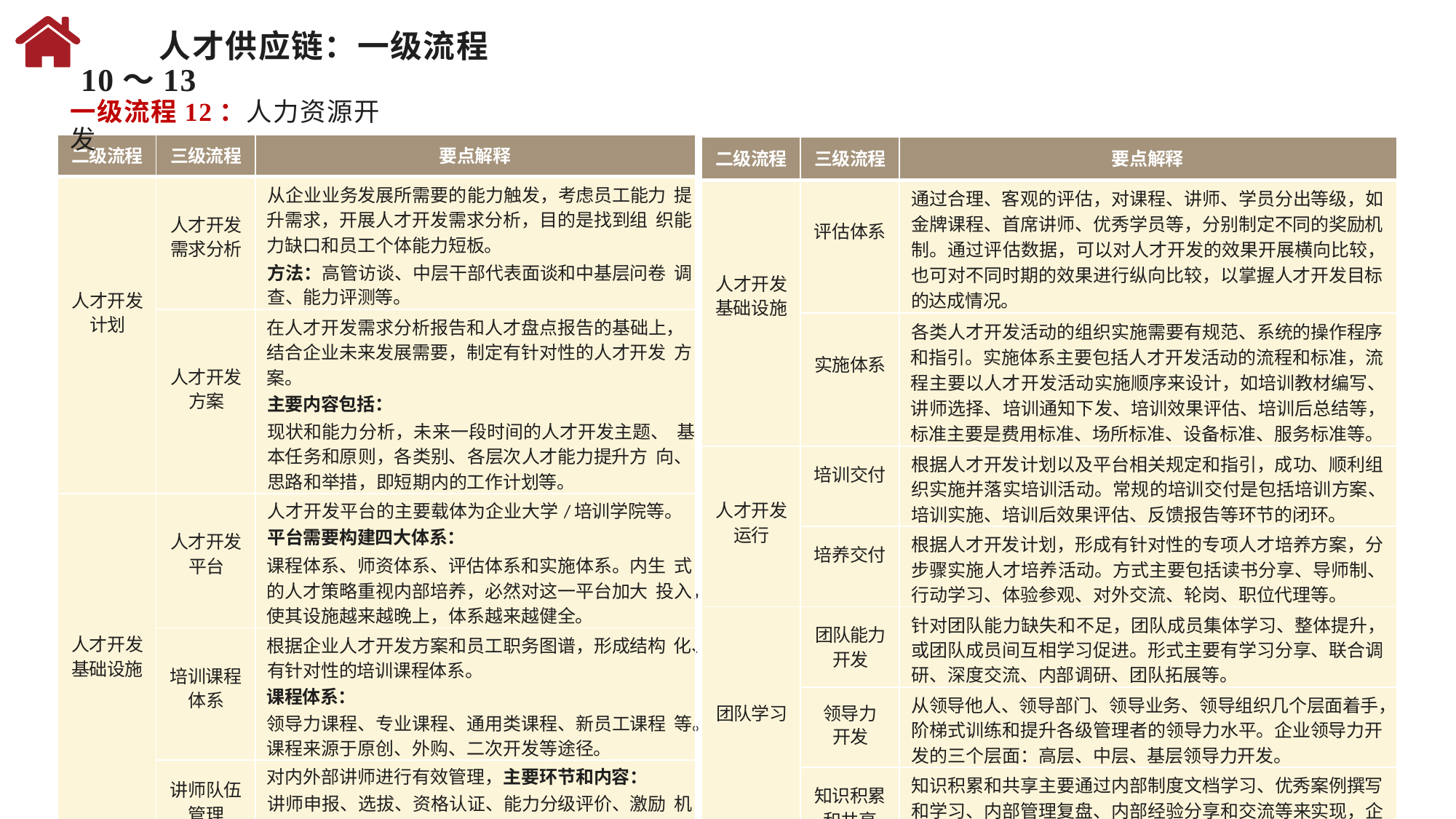

人才供应链：一级流程10～13

一级流程12：人力资源开发
| 二级流程 | 三级流程 | 要点解释 |
| --- | --- | --- |
| 人才开发计划 | 人才开发需求分析 | 从企业业务发展所需要的能力触发，考虑员工能力 提升需求，开展人才开发需求分析，目的是找到组 织能力缺口和员工个体能力短板。 方法：高管访谈、中层干部代表面谈和中基层问卷 调查、能力评测等。 |
|  | 人才开发方案 | 在人才开发需求分析报告和人才盘点报告的基础上，结合企业未来发展需要，制定有针对性的人才开发 方案。 主要内容包括： 现状和能力分析，未来一段时间的人才开发主题、 基本任务和原则，各类别、各层次人才能力提升方 向、思路和举措，即短期内的工作计划等。 |
| 人才开发基础设施 | 人才开发平台 | 人才开发平台的主要载体为企业大学/培训学院等。 平台需要构建四大体系： 课程体系、师资体系、评估体系和实施体系。内生 式的人才策略重视内部培养，必然对这一平台加大 投入，使其设施越来越晚上，体系越来越健全。 |
|  | 培训课程体系 | 根据企业人才开发方案和员工职务图谱，形成结构 化、有针对性的培训课程体系。 课程体系： 领导力课程、专业课程、通用类课程、新员工课程 等。课程来源于原创、外购、二次开发等途径。 |
|  | 讲师队伍管理 | 对内外部讲师进行有效管理，主要环节和内容： 讲师申报、选拔、资格认证、能力分级评价、激励 机制设计、课后反馈评价、培训和能力发展、后备 队伍建设等。 |
| 二级流程 | 三级流程 | 要点解释 |
| --- | --- | --- |
| 人才开发基础设施 | 评估体系 | 通过合理、客观的评估，对课程、讲师、学员分出等级，如金牌课程、首席讲师、优秀学员等，分别制定不同的奖励机制。通过评估数据，可以对人才开发的效果开展横向比较，也可对不同时期的效果进行纵向比较，以掌握人才开发目标的达成情况。 |
|  | 实施体系 | 各类人才开发活动的组织实施需要有规范、系统的操作程序和指引。实施体系主要包括人才开发活动的流程和标准，流程主要以人才开发活动实施顺序来设计，如培训教材编写、讲师选择、培训通知下发、培训效果评估、培训后总结等，标准主要是费用标准、场所标准、设备标准、服务标准等。 |
| 人才开发运行 | 培训交付 | 根据人才开发计划以及平台相关规定和指引，成功、顺利组织实施并落实培训活动。常规的培训交付是包括培训方案、培训实施、培训后效果评估、反馈报告等环节的闭环。 |
|  | 培养交付 | 根据人才开发计划，形成有针对性的专项人才培养方案，分步骤实施人才培养活动。方式主要包括读书分享、导师制、行动学习、体验参观、对外交流、轮岗、职位代理等。 |
| 团队学习 | 团队能力开发 | 针对团队能力缺失和不足，团队成员集体学习、整体提升，或团队成员间互相学习促进。形式主要有学习分享、联合调研、深度交流、内部调研、团队拓展等。 |
|  | 领导力 开发 | 从领导他人、领导部门、领导业务、领导组织几个层面着手，阶梯式训练和提升各级管理者的领导力水平。企业领导力开发的三个层面：高层、中层、基层领导力开发。 |
|  | 知识积累和共享 | 知识积累和共享主要通过内部制度文档学习、优秀案例撰写和学习、内部管理复盘、内部经验分享和交流等来实现，企业需要构建共享知识库，以云模式开展知识服务。 |